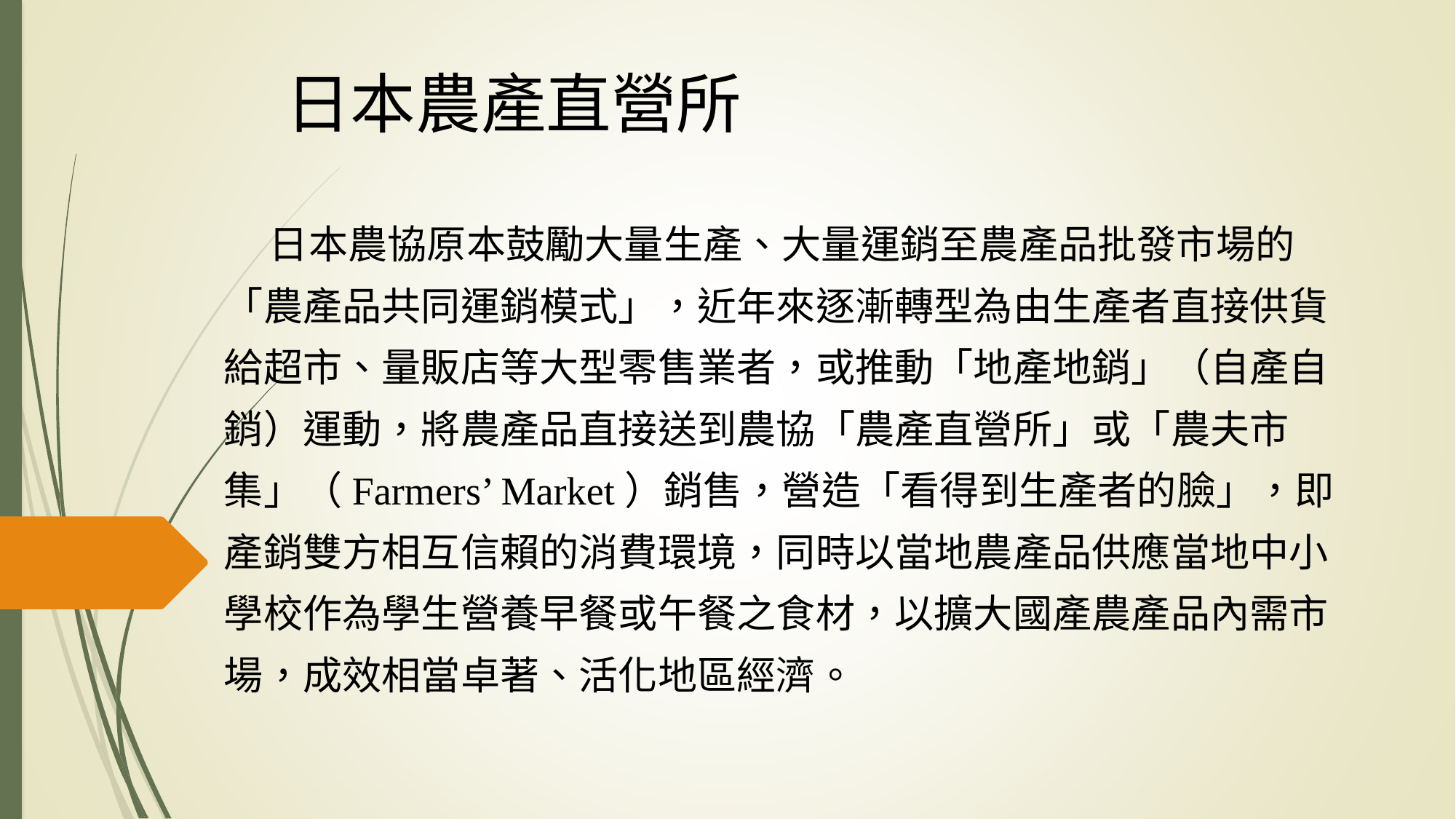

# 日本農產直營所

    日本農協原本鼓勵大量生產、大量運銷至農產品批發市場的「農產品共同運銷模式」，近年來逐漸轉型為由生產者直接供貨給超市、量販店等大型零售業者，或推動「地產地銷」（自產自銷）運動，將農產品直接送到農協「農產直營所」或「農夫市集」（Farmers’ Market）銷售，營造「看得到生產者的臉」，即產銷雙方相互信賴的消費環境，同時以當地農產品供應當地中小學校作為學生營養早餐或午餐之食材，以擴大國產農產品內需市場，成效相當卓著、活化地區經濟。